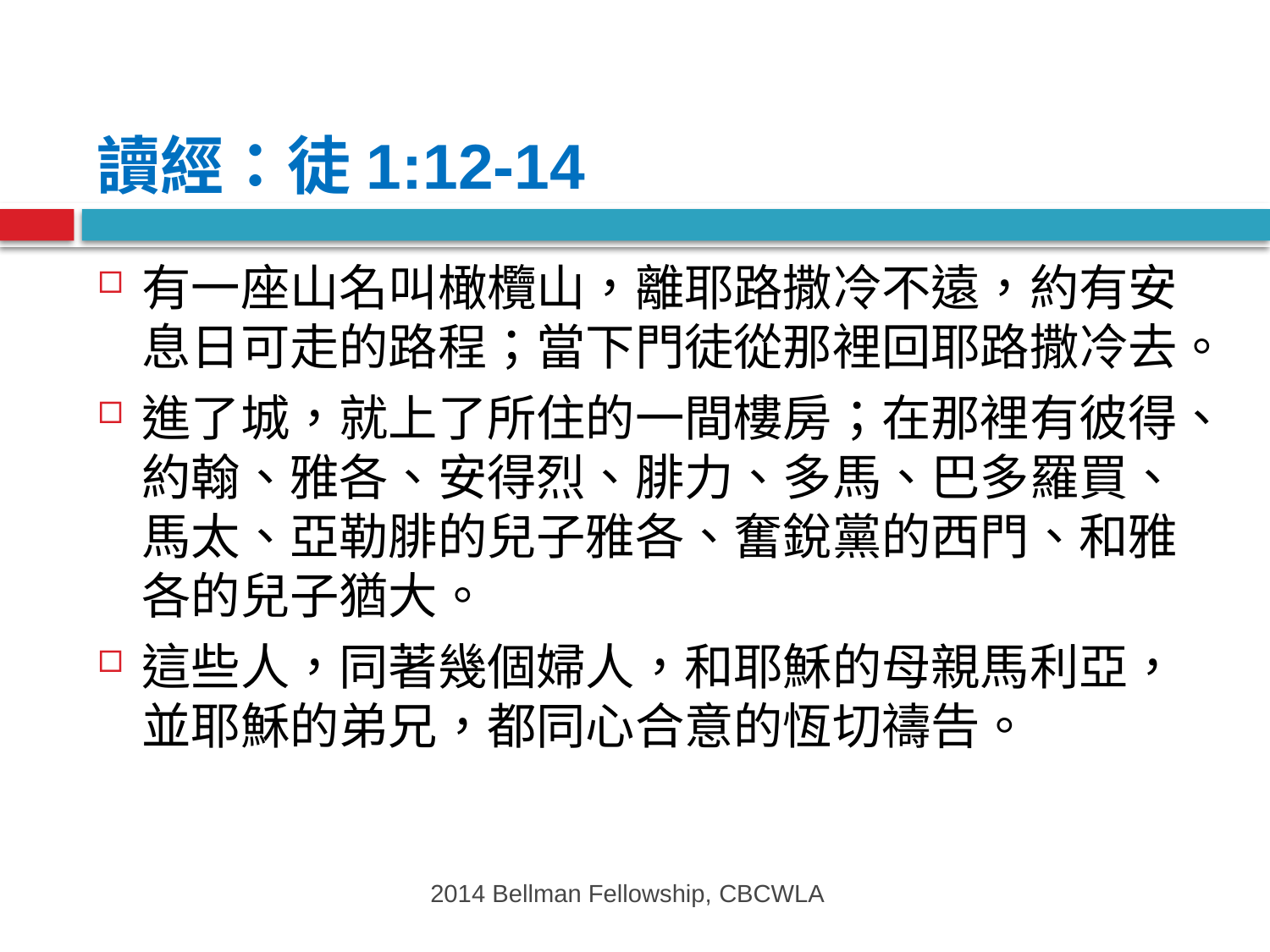

# 讀經：徒1:12-14
有一座山名叫橄欖山，離耶路撒冷不遠，約有安息日可走的路程；當下門徒從那裡回耶路撒冷去。
進了城，就上了所住的一間樓房；在那裡有彼得、約翰、雅各、安得烈、腓力、多馬、巴多羅買、馬太、亞勒腓的兒子雅各、奮銳黨的西門、和雅各的兒子猶大。
這些人，同著幾個婦人，和耶穌的母親馬利亞，並耶穌的弟兄，都同心合意的恆切禱告。
2014 Bellman Fellowship, CBCWLA